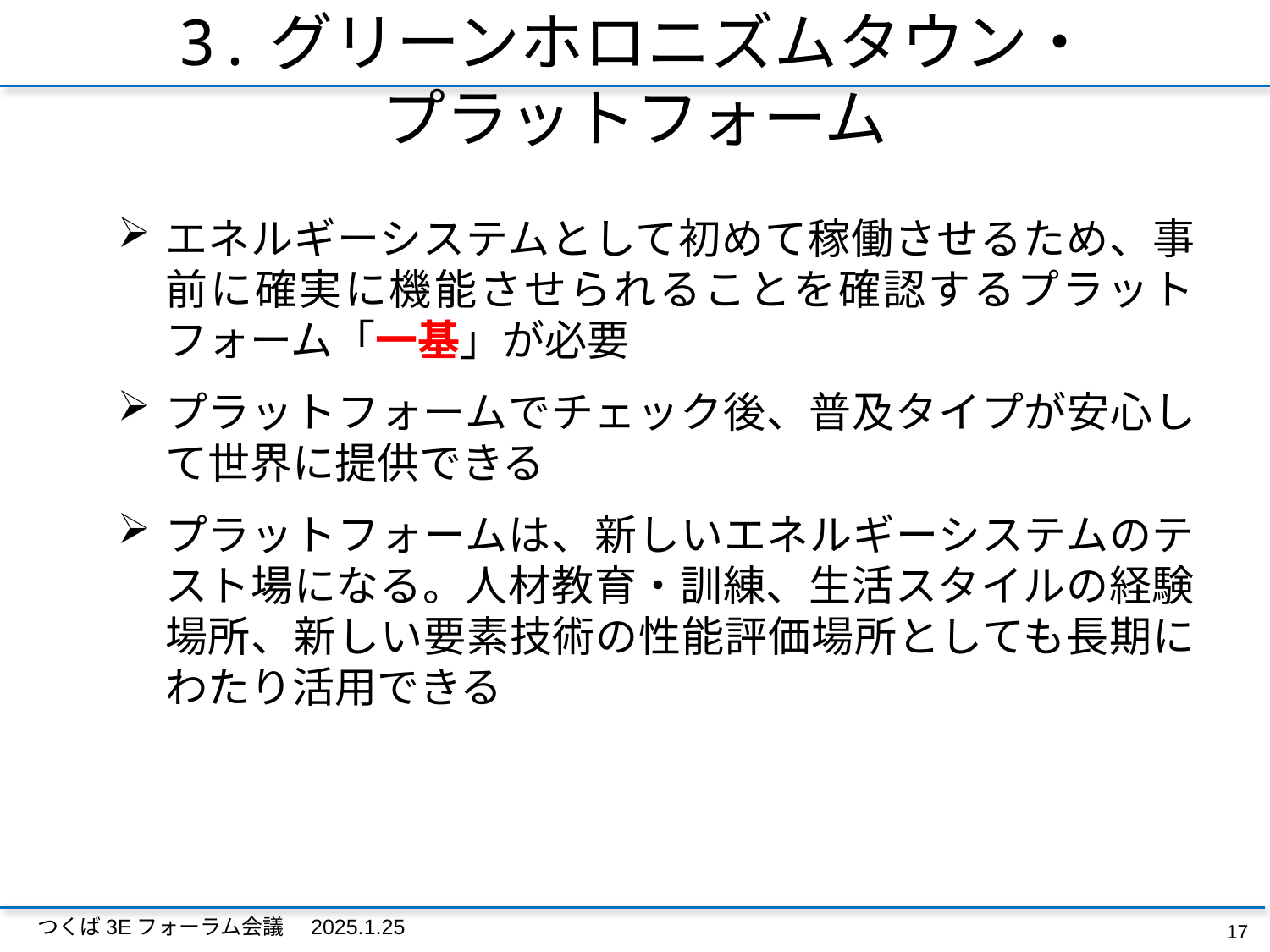

# 3.グリーンホロニズムタウン・ プラットフォーム
エネルギーシステムとして初めて稼働させるため、事前に確実に機能させられることを確認するプラットフォーム「一基」が必要
プラットフォームでチェック後、普及タイプが安心して世界に提供できる
プラットフォームは、新しいエネルギーシステムのテスト場になる。人材教育・訓練、生活スタイルの経験場所、新しい要素技術の性能評価場所としても長期にわたり活用できる